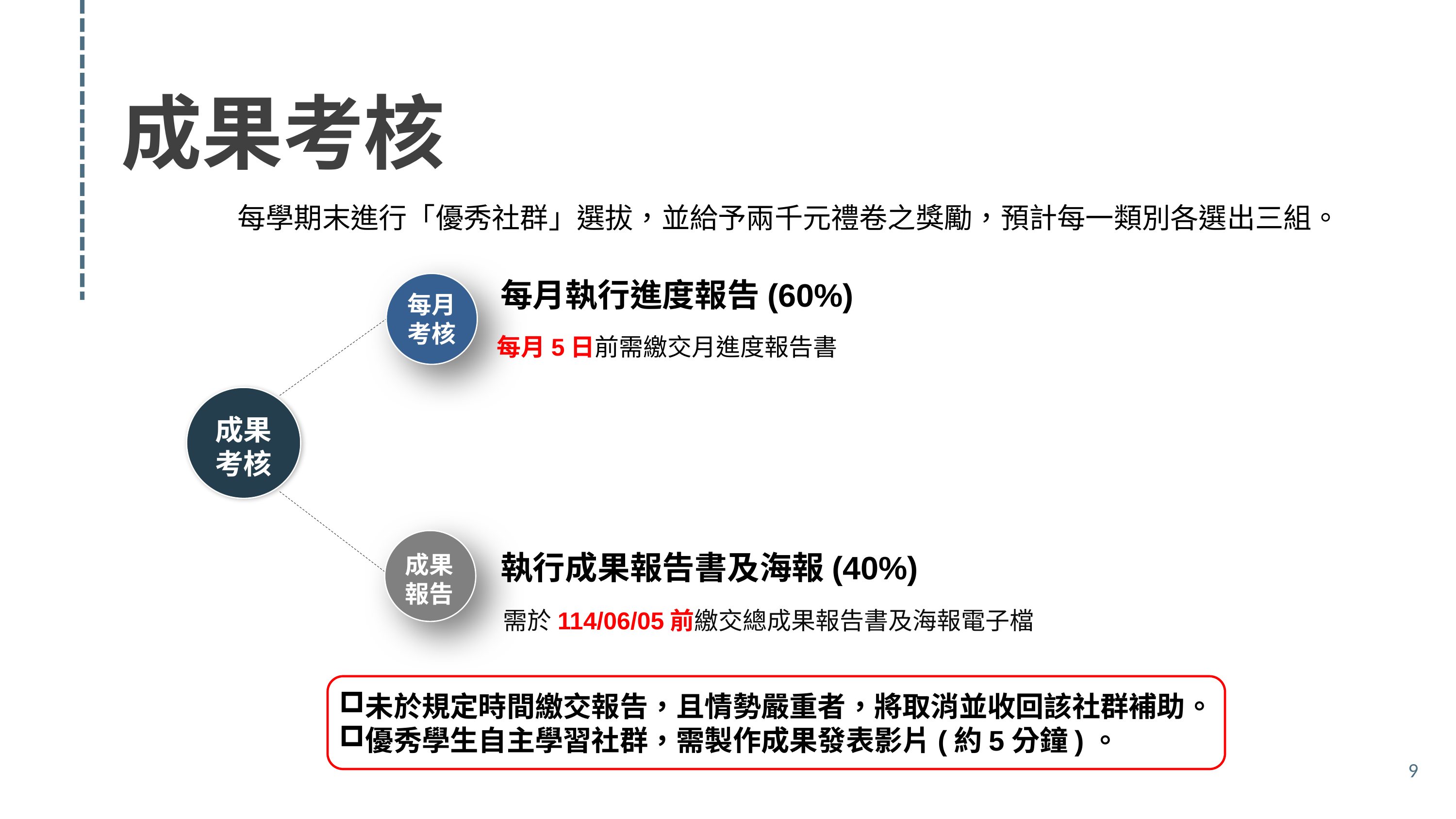

成果考核
每學期末進行「優秀社群」選拔，並給予兩千元禮卷之獎勵，預計每一類別各選出三組。
每月執行進度報告(60%)

每月
考核
每月5日前需繳交月進度報告書

成果考核

成果
報告
執行成果報告書及海報(40%)
需於114/06/05前繳交總成果報告書及海報電子檔
未於規定時間繳交報告，且情勢嚴重者，將取消並收回該社群補助。
優秀學生自主學習社群，需製作成果發表影片(約5分鐘)。
9